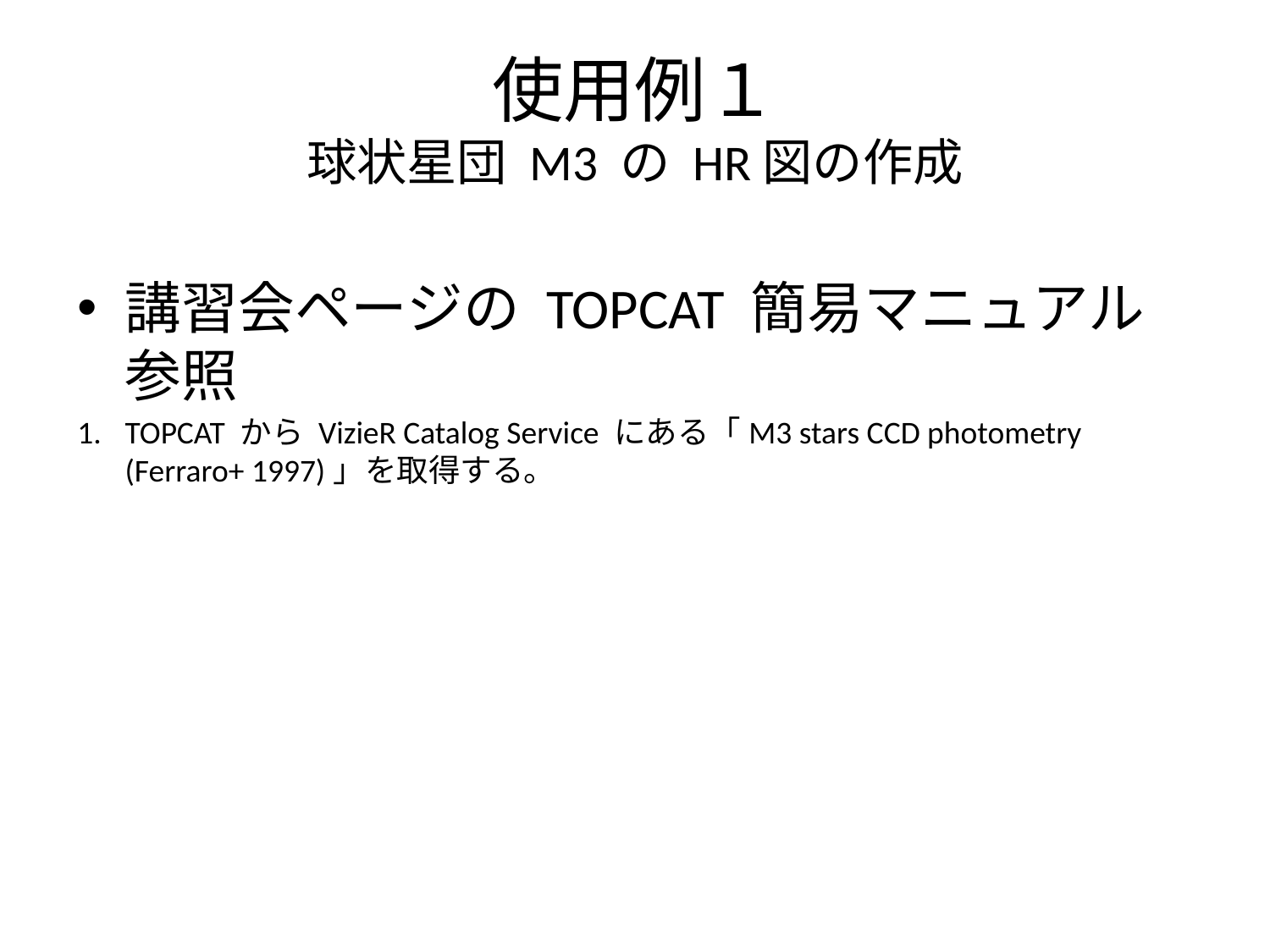

# 使用例１ 球状星団 M3 の HR図の作成
講習会ページの TOPCAT 簡易マニュアル参照
TOPCAT から VizieR Catalog Service にある「M3 stars CCD photometry (Ferraro+ 1997)」を取得する。